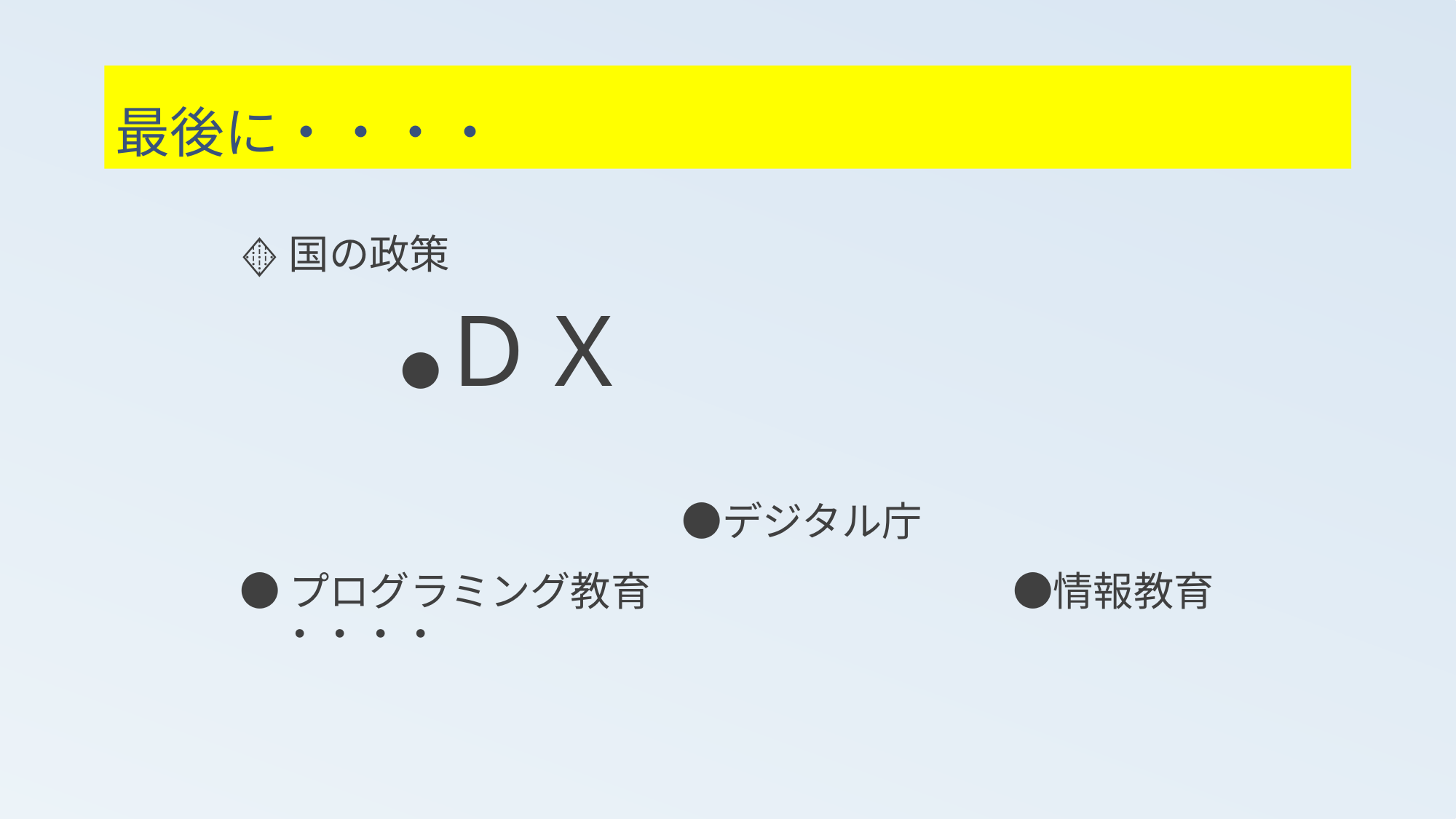

# 最後に・・・・
🔶国の政策
　　　　●ＤＸ

　　　　　　　　　　　●デジタル庁
●プログラミング教育　　　　　　　　　●情報教育　　・・・・